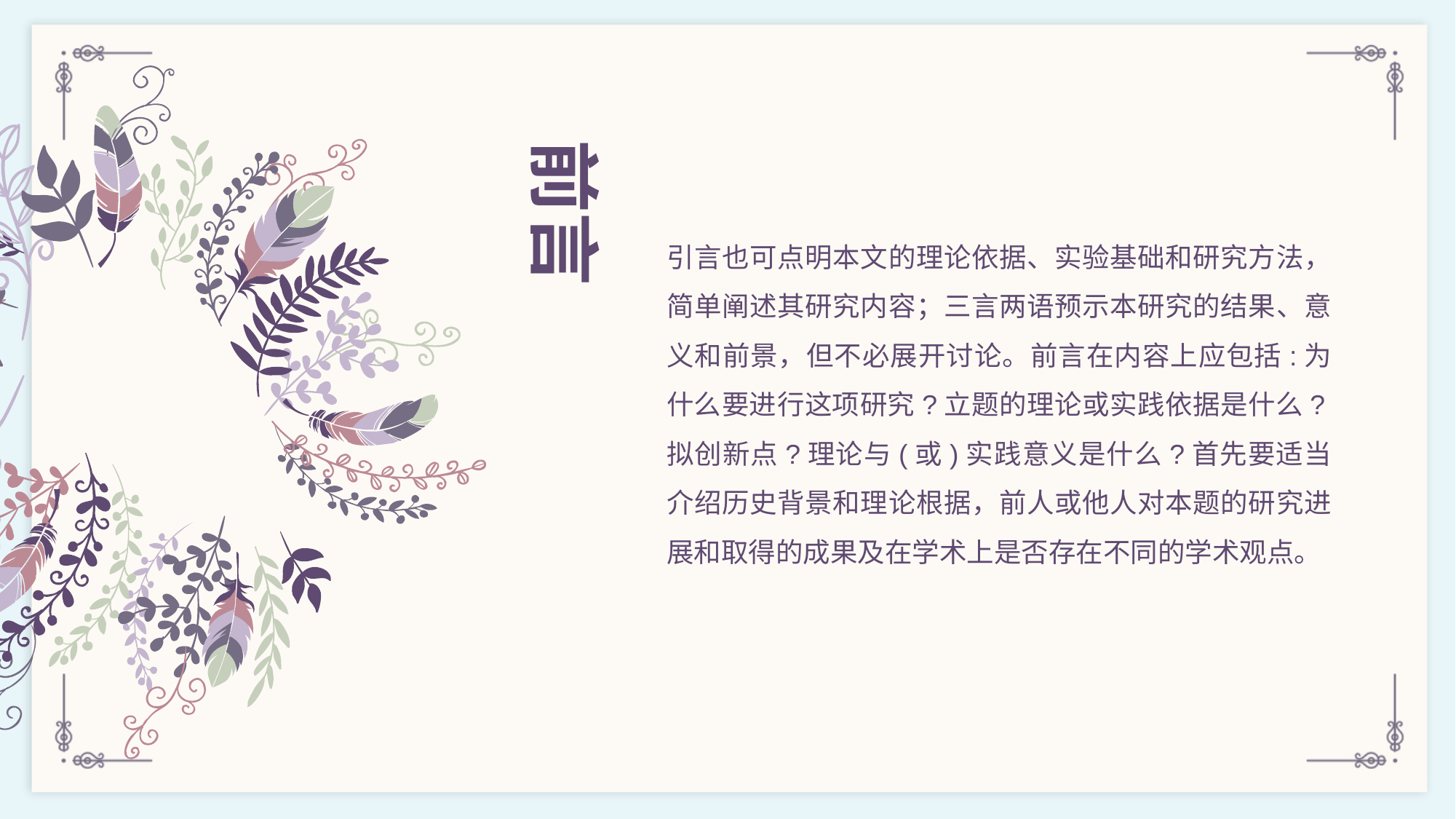

前言
引言也可点明本文的理论依据、实验基础和研究方法，简单阐述其研究内容；三言两语预示本研究的结果、意义和前景，但不必展开讨论。前言在内容上应包括:为什么要进行这项研究?立题的理论或实践依据是什么?拟创新点?理论与(或)实践意义是什么?首先要适当介绍历史背景和理论根据，前人或他人对本题的研究进展和取得的成果及在学术上是否存在不同的学术观点。